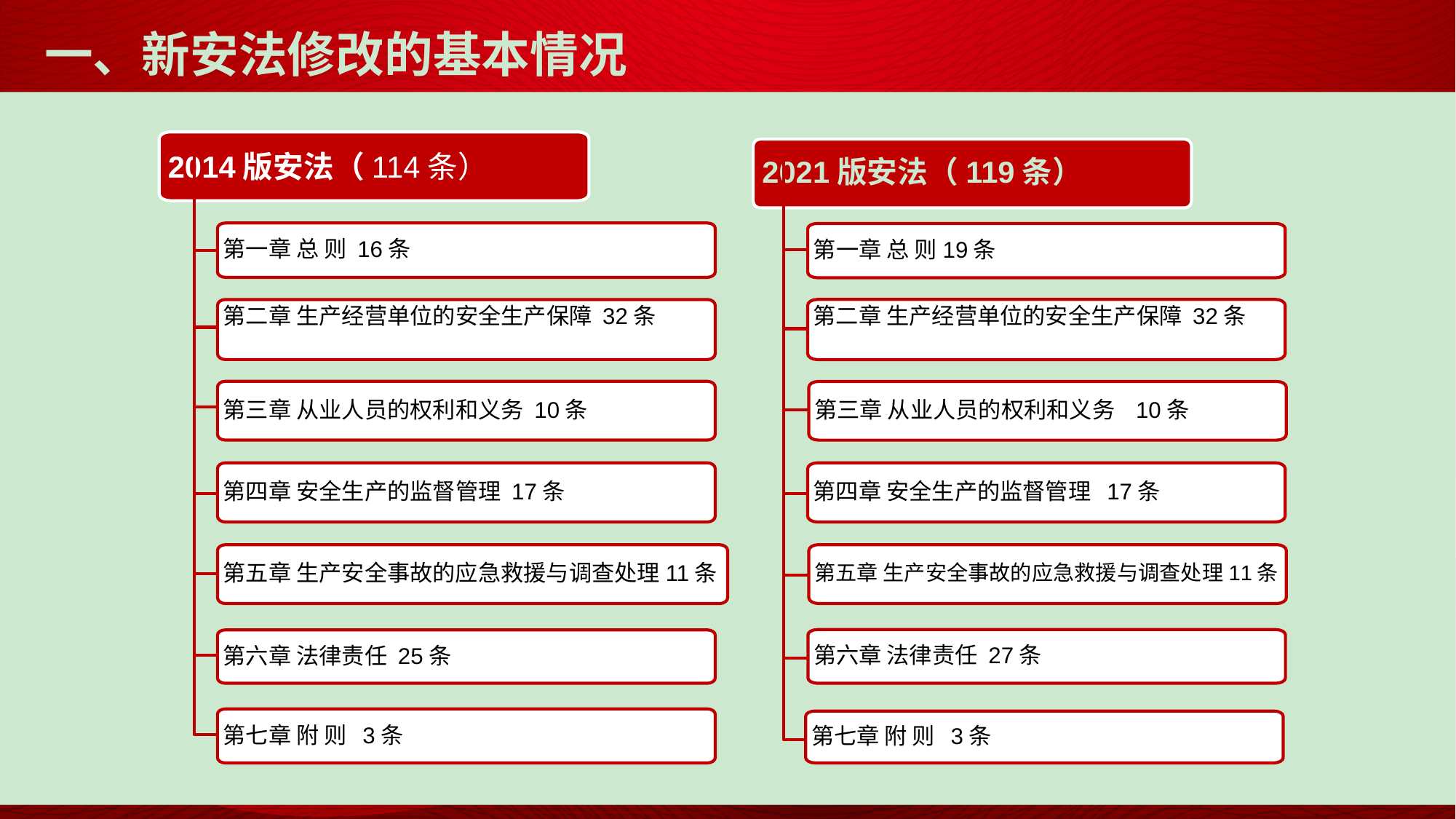

# 一、新安法修改的基本情况
2014版安法（114条）

2021版安法（119条）

第一章 总 则 16条
第一章 总 则19条
第二章 生产经营单位的安全生产保障 32条
第二章 生产经营单位的安全生产保障 32条
第三章 从业人员的权利和义务 10条
第三章 从业人员的权利和义务   10条
第四章 安全生产的监督管理  17条
第四章 安全生产的监督管理 17条
第五章 生产安全事故的应急救援与调查处理11条
第五章 生产安全事故的应急救援与调查处理11条
第六章 法律责任 27条
第六章 法律责任 25条
第七章 附 则  3条
第七章 附 则  3条